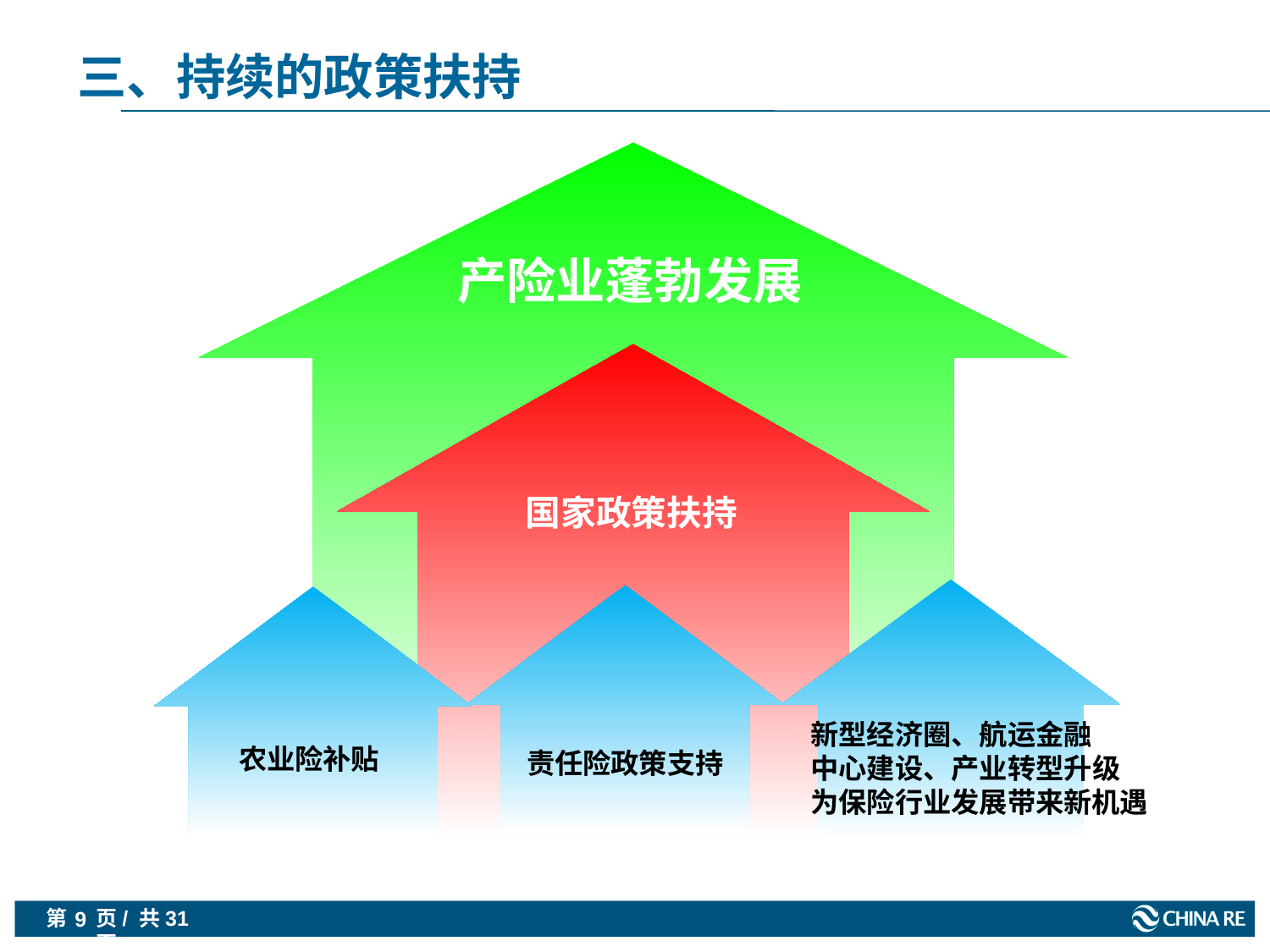

三、持续的政策扶持

产险业蓬勃发展

国家政策扶持

责任险政策支持

农业险补贴
新型经济圈、航运金融
中心建设、产业转型升级
为保险行业发展带来新机遇
9